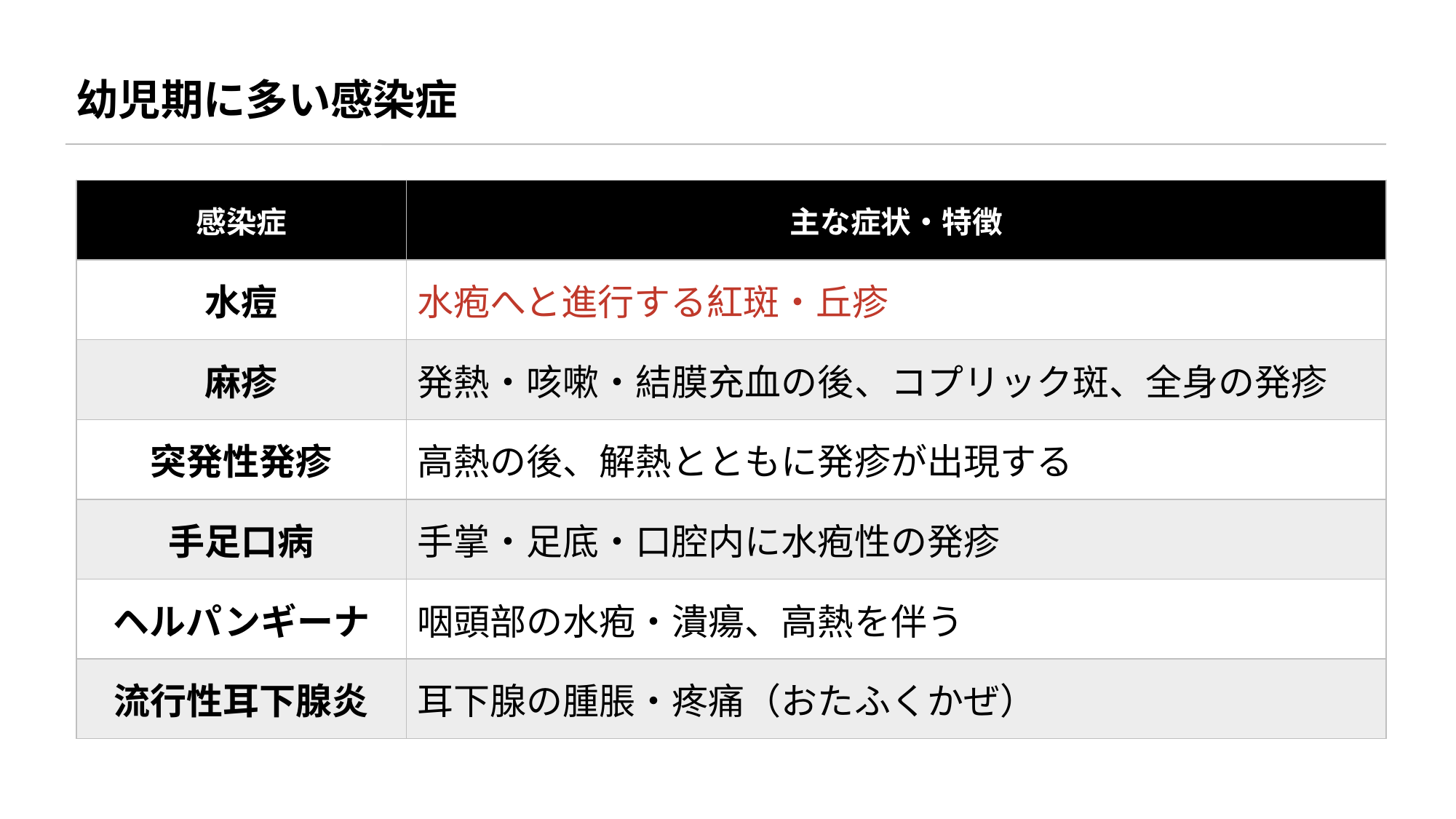

幼児期に多い感染症

| 感染症 | 主な症状・特徴 |
| --- | --- |
| 水痘 | 水疱へと進行する紅斑・丘疹 |
| 麻疹 | 発熱・咳嗽・結膜充血の後、コプリック斑、全身の発疹 |
| 突発性発疹 | 高熱の後、解熱とともに発疹が出現する |
| 手足口病 | 手掌・足底・口腔内に水疱性の発疹 |
| ヘルパンギーナ | 咽頭部の水疱・潰瘍、高熱を伴う |
| 流行性耳下腺炎 | 耳下腺の腫脹・疼痛（おたふくかぜ） |